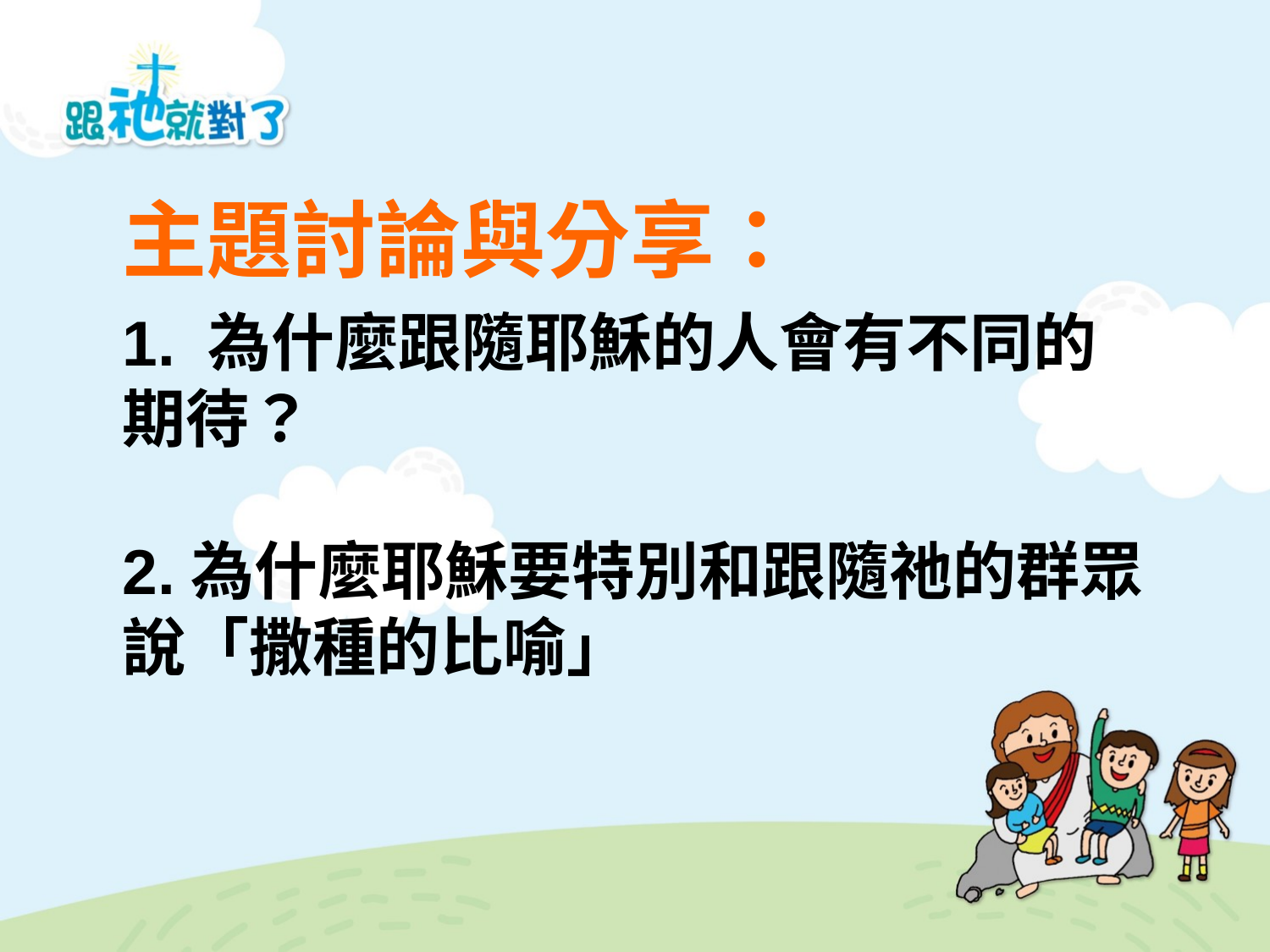

主題討論與分享：
1. 為什麼跟隨耶穌的人會有不同的期待？

2.為什麼耶穌要特別和跟隨祂的群眾說「撒種的比喻」